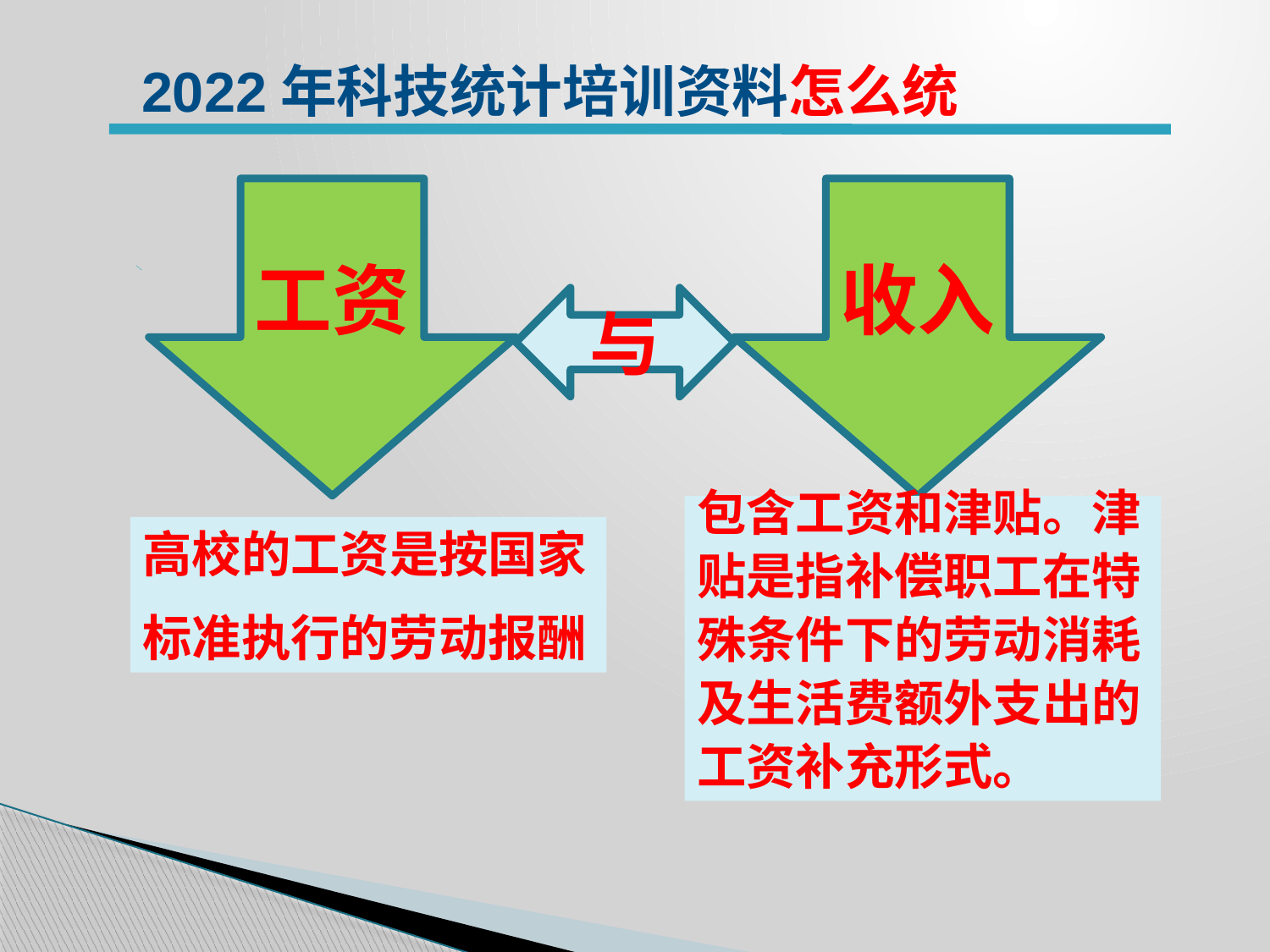

2022年科技统计培训资料怎么统
工资
收入
与
包含工资和津贴。津
贴是指补偿职工在特
殊条件下的劳动消耗
及生活费额外支出的
工资补充形式。
高校的工资是按国家
标准执行的劳动报酬